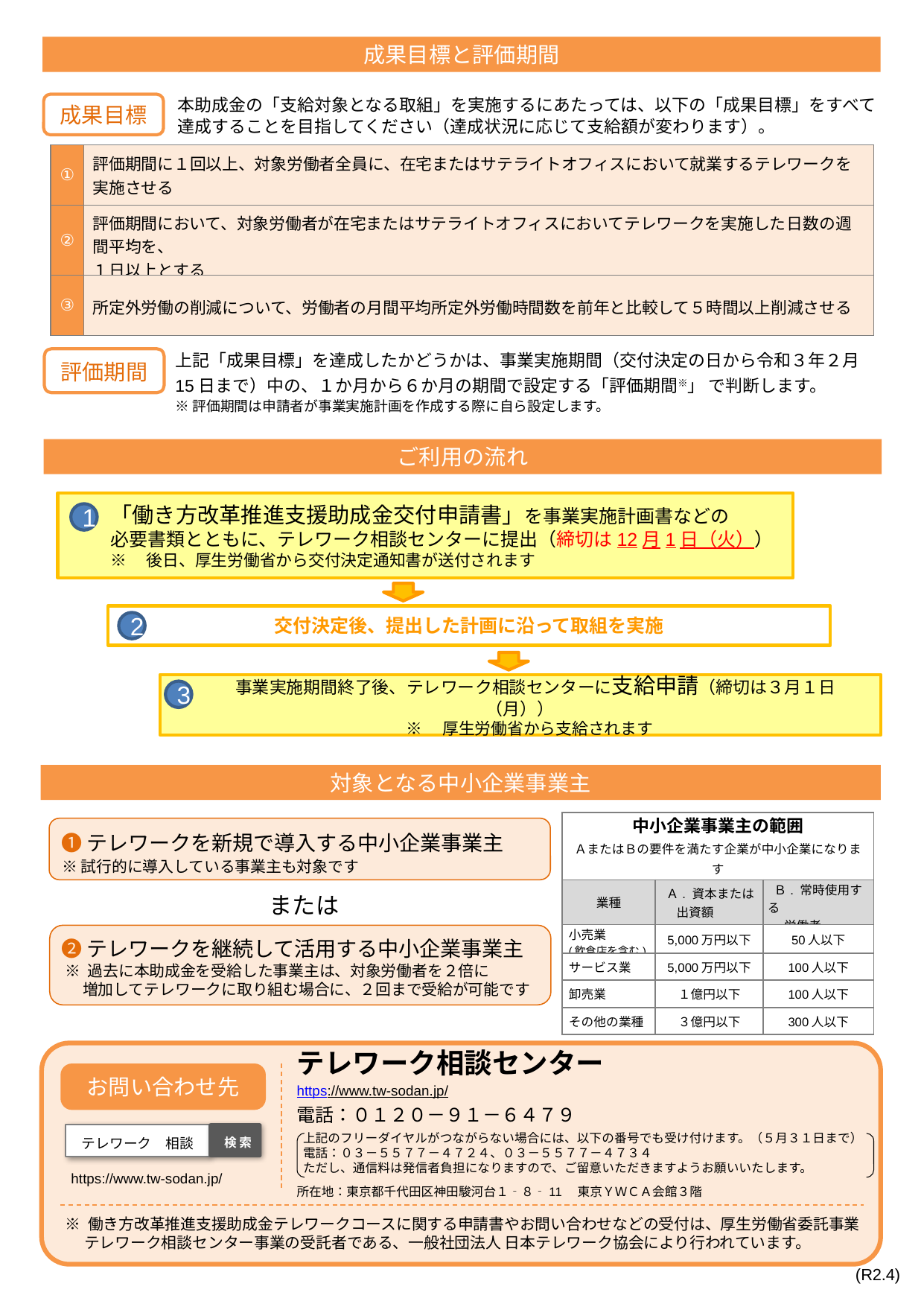

成果目標と評価期間
本助成金の「支給対象となる取組」を実施するにあたっては、以下の「成果目標」をすべて達成することを目指してください（達成状況に応じて支給額が変わります）。
成果目標
| ① | 評価期間に１回以上、対象労働者全員に、在宅またはサテライトオフィスにおいて就業するテレワークを実施させる |
| --- | --- |
| ② | 評価期間において、対象労働者が在宅またはサテライトオフィスにおいてテレワークを実施した日数の週間平均を、 １日以上とする |
| ③ | 所定外労働の削減について、労働者の月間平均所定外労働時間数を前年と比較して５時間以上削減させる |
上記「成果目標」を達成したかどうかは、事業実施期間（交付決定の日から令和３年２月15日まで）中の、１か月から６か月の期間で設定する「評価期間※」 で判断します。
※評価期間は申請者が事業実施計画を作成する際に自ら設定します。
評価期間
ご利用の流れ
「働き方改革推進支援助成金交付申請書」を事業実施計画書などの
必要書類とともに、テレワーク相談センターに提出（締切は12月1日（火））
※　後日、厚生労働省から交付決定通知書が送付されます
1

交付決定後、提出した計画に沿って取組を実施
2

  事業実施期間終了後、テレワーク相談センターに支給申請（締切は３月１日（月））
※　厚生労働省から支給されます
3
対象となる中小企業事業主
| 中小企業事業主の範囲 ＡまたはＢの要件を満たす企業が中小企業になります |  |  |
| --- | --- | --- |
| 業種 | Ａ. 資本または 出資額 | Ｂ. 常時使用する 労働者 |
| 小売業 (飲食店を含む) | 5,000万円以下 | 50人以下 |
| サービス業 | 5,000万円以下 | 100人以下 |
| 卸売業 | １億円以下 | 100人以下 |
| その他の業種 | ３億円以下 | 300人以下 |

　➊ テレワークを新規で導入する中小企業事業主
　  ※ 試行的に導入している事業主も対象です

または
　➋ テレワークを継続して活用する中小企業事業主
 ※ 過去に本助成金を受給した事業主は、対象労働者を２倍に
     増加してテレワークに取り組む場合に、２回まで受給が可能です

テレワーク相談センター
https://www.tw-sodan.jp/
電話：０１２０－９１－６４７９
上記のフリーダイヤルがつながらない場合には、以下の番号でも受け付けます。（５月３１日まで）
電話：０３－５５７７－４７２４、０３－５５７７－４７３４
ただし、通信料は発信者負担になりますので、ご留意いただきますようお願いいたします。
所在地：東京都千代田区神田駿河台１‐８‐11　東京ＹＷＣＡ会館３階

お問い合わせ先
 検 索
テレワーク　相談

https://www.tw-sodan.jp/
※ 働き方改革推進支援助成金テレワークコースに関する申請書やお問い合わせなどの受付は、厚生労働省委託事業
　 テレワーク相談センター事業の受託者である、一般社団法人 日本テレワーク協会により行われています。

(R2.4)